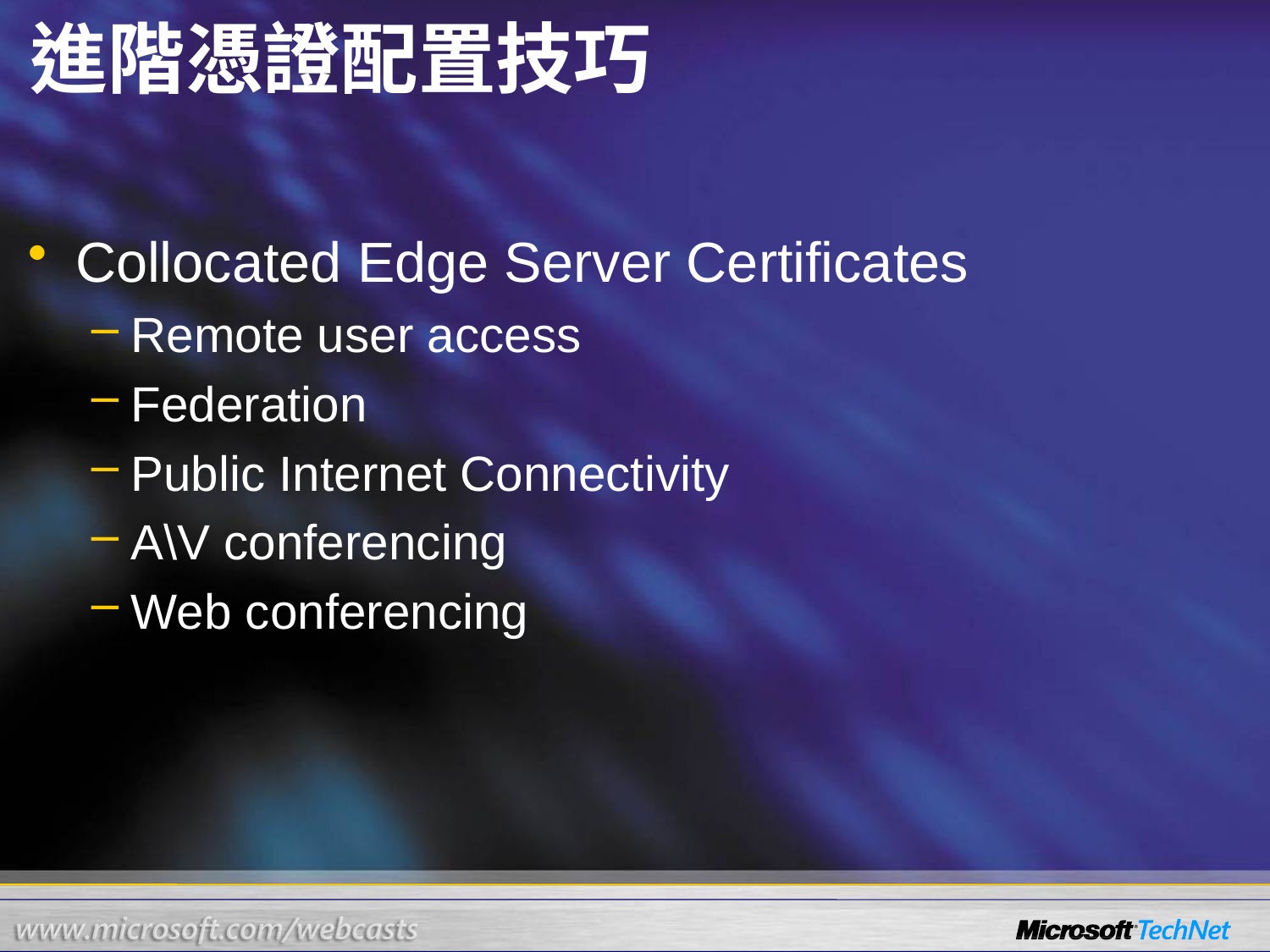

# 進階憑證配置技巧
Collocated Edge Server Certificates
Remote user access
Federation
Public Internet Connectivity
A\V conferencing
Web conferencing